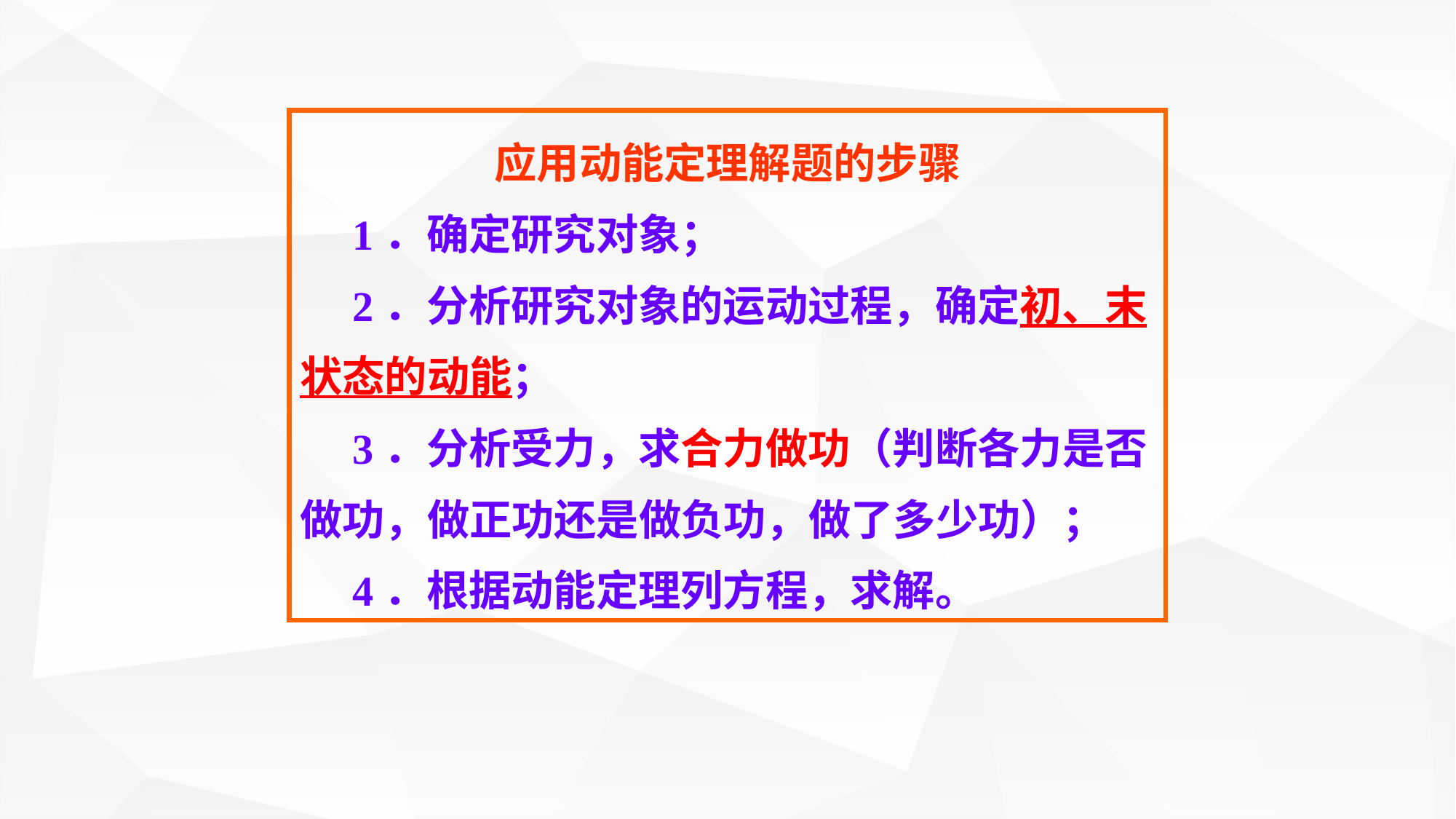

应用动能定理解题的步骤
     1．确定研究对象；
     2．分析研究对象的运动过程，确定初、末状态的动能；
     3．分析受力，求合力做功（判断各力是否做功，做正功还是做负功，做了多少功）；
     4．根据动能定理列方程，求解。